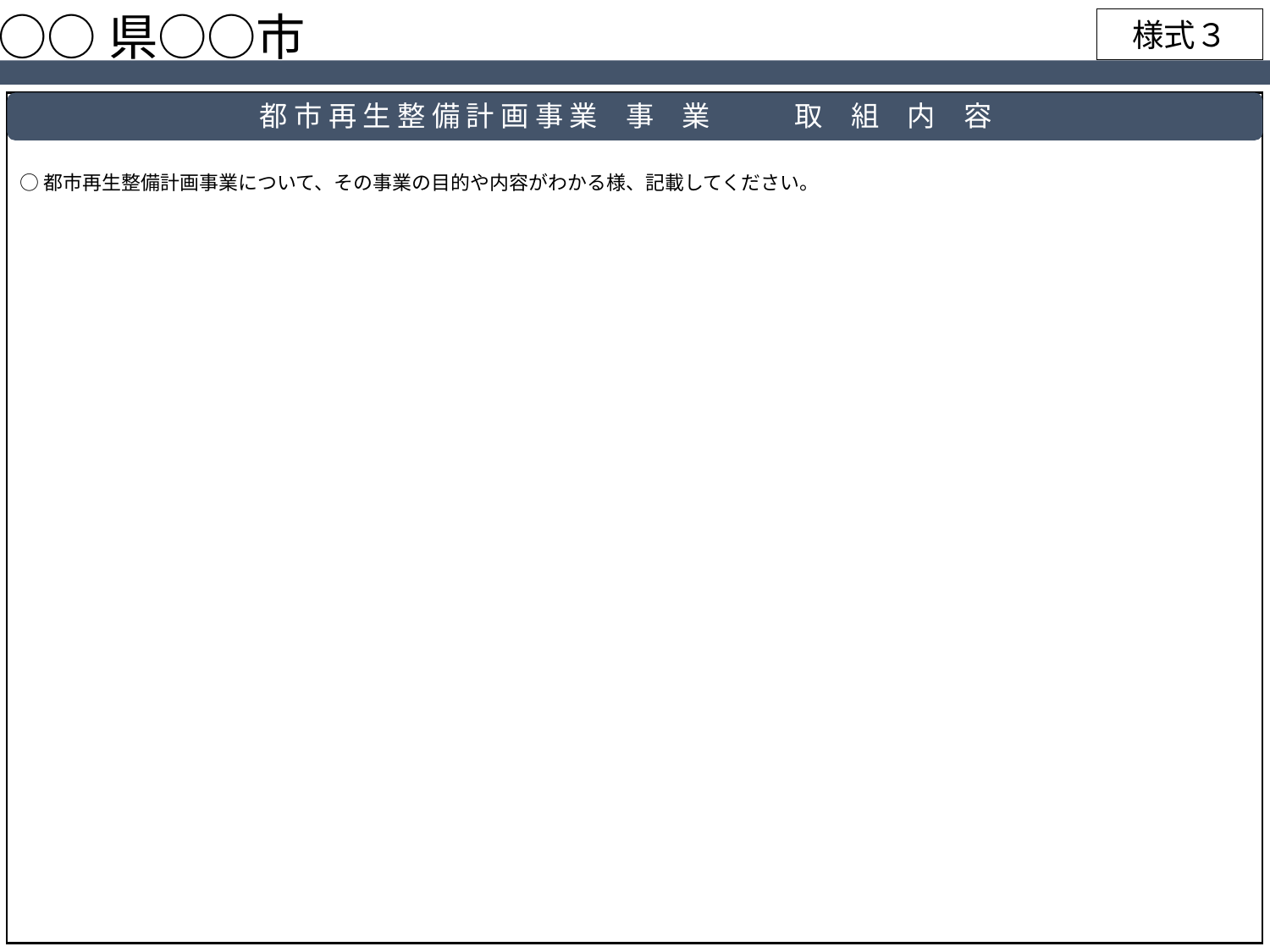

○○県○○市
様式３

都 市 再 生 整 備 計 画 事 業　事　業　　　取　組　内　容

○都市再生整備計画事業について、その事業の目的や内容がわかる様、記載してください。